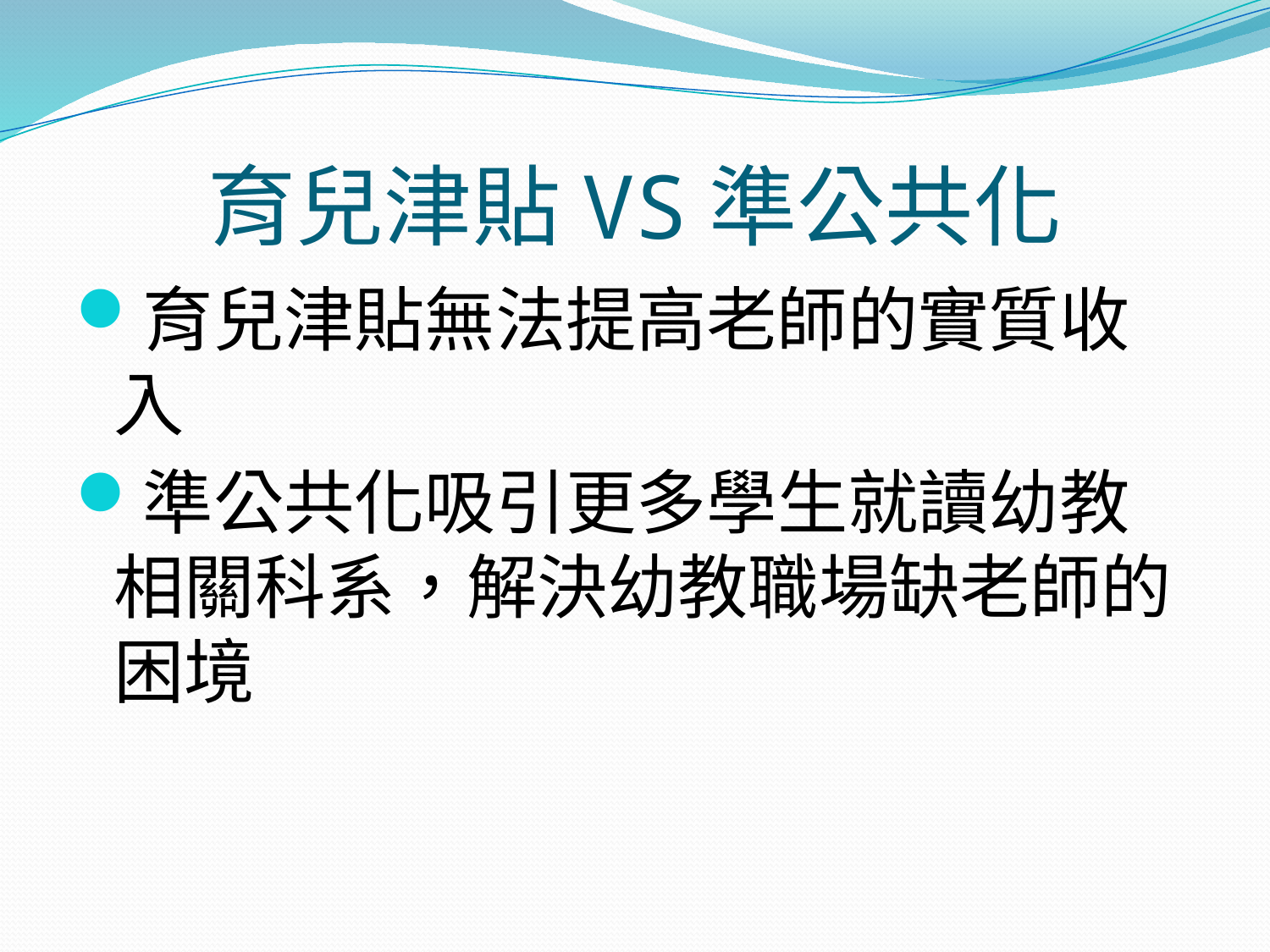

# 育兒津貼VS準公共化
育兒津貼無法提高老師的實質收入
準公共化吸引更多學生就讀幼教相關科系，解決幼教職場缺老師的困境